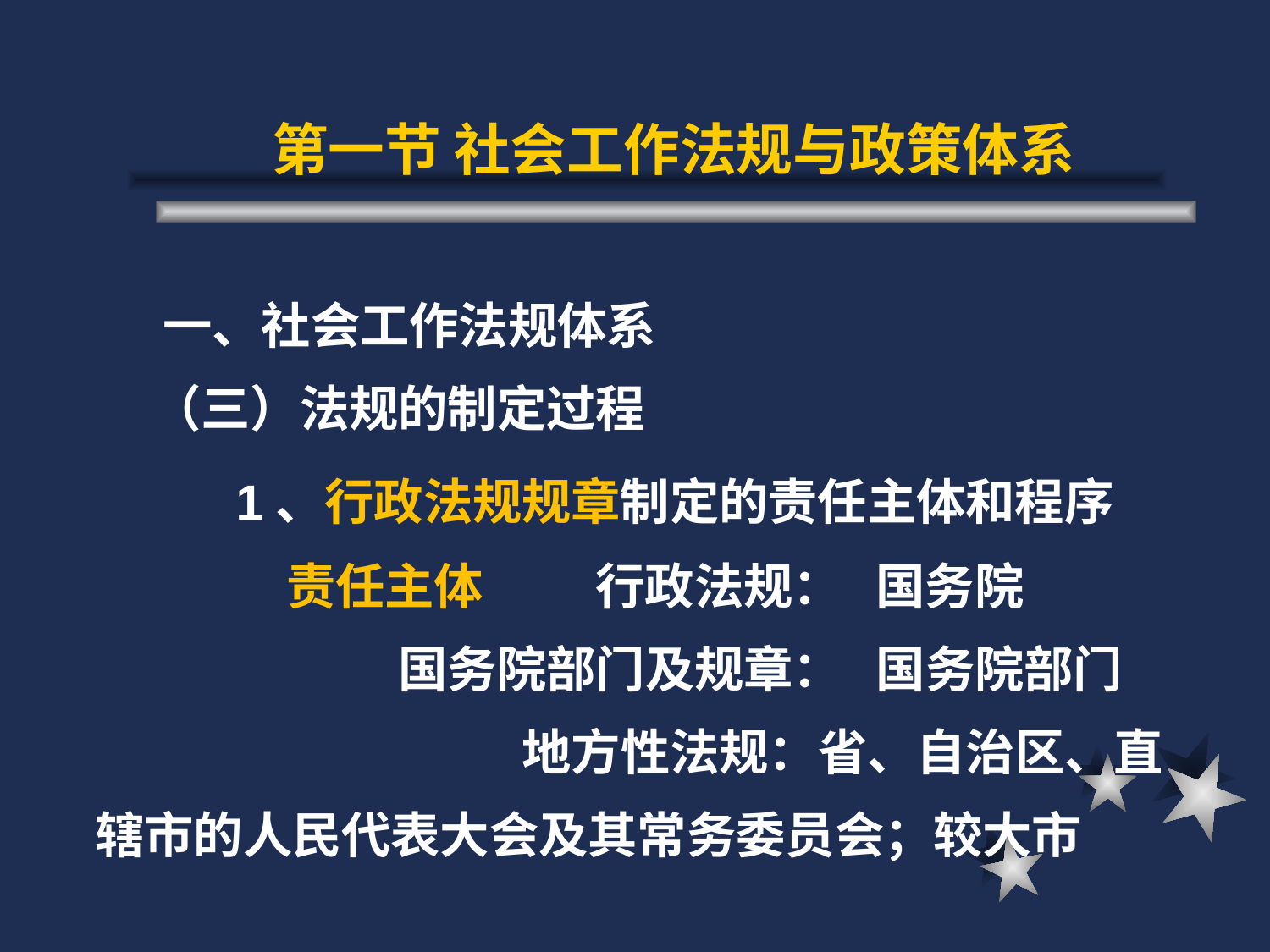

# 第一节 社会工作法规与政策体系
     一、社会工作法规体系
    （三）法规的制定过程
         1、行政法规规章制定的责任主体和程序
                责任主体          行政法规：   国务院
                          国务院部门及规章：   国务院部门
                                     地方性法规：省、自治区、直辖市的人民代表大会及其常务委员会；较大市
14